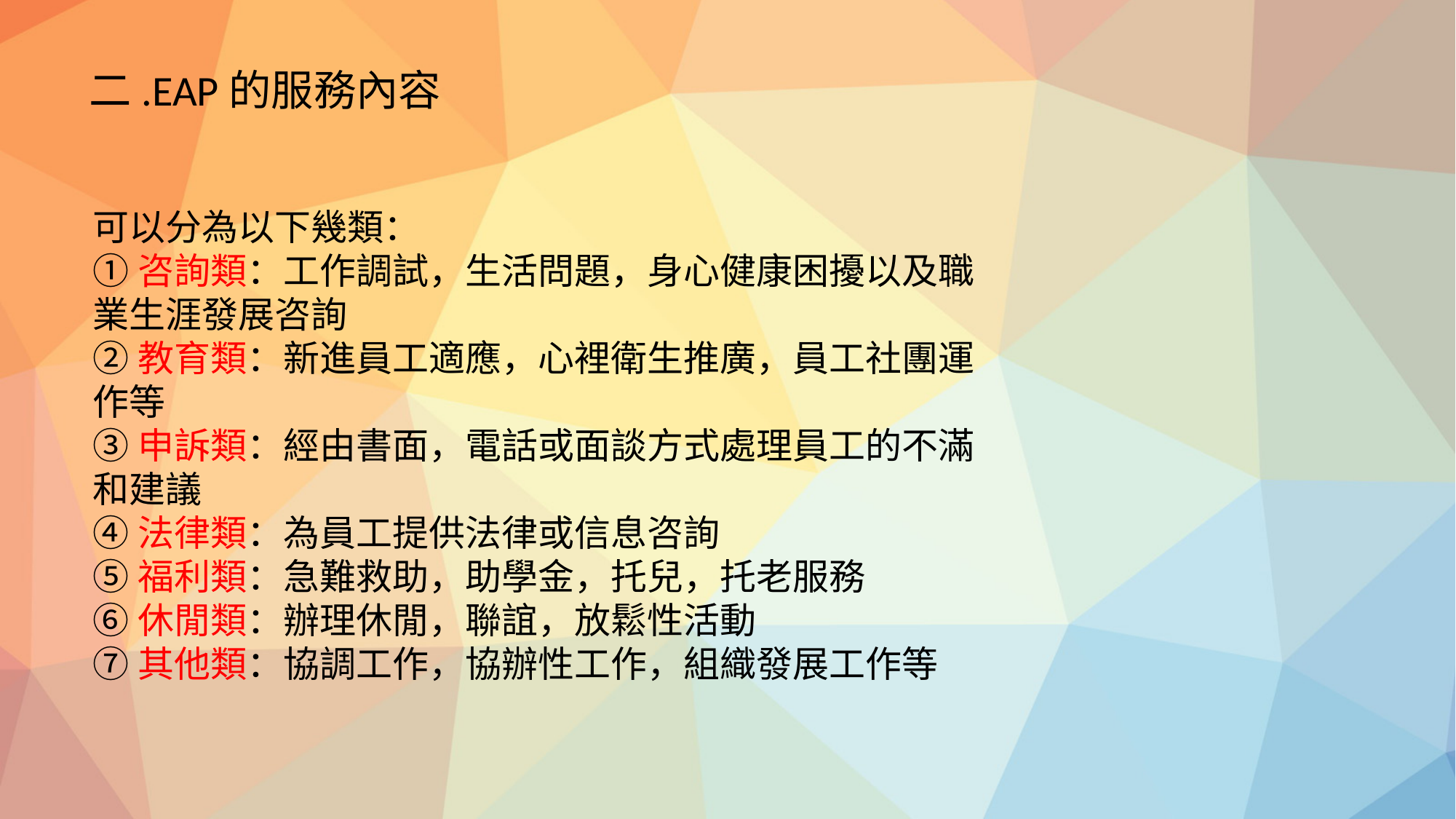

二.EAP的服務內容
可以分為以下幾類：
①咨詢類：工作調試，生活問題，身心健康困擾以及職業生涯發展咨詢
②教育類：新進員工適應，心裡衛生推廣，員工社團運作等
③申訴類：經由書面，電話或面談方式處理員工的不滿和建議
④法律類：為員工提供法律或信息咨詢
⑤福利類：急難救助，助學金，托兒，托老服務
⑥休閒類：辦理休閒，聯誼，放鬆性活動
⑦其他類：協調工作，協辦性工作，組織發展工作等